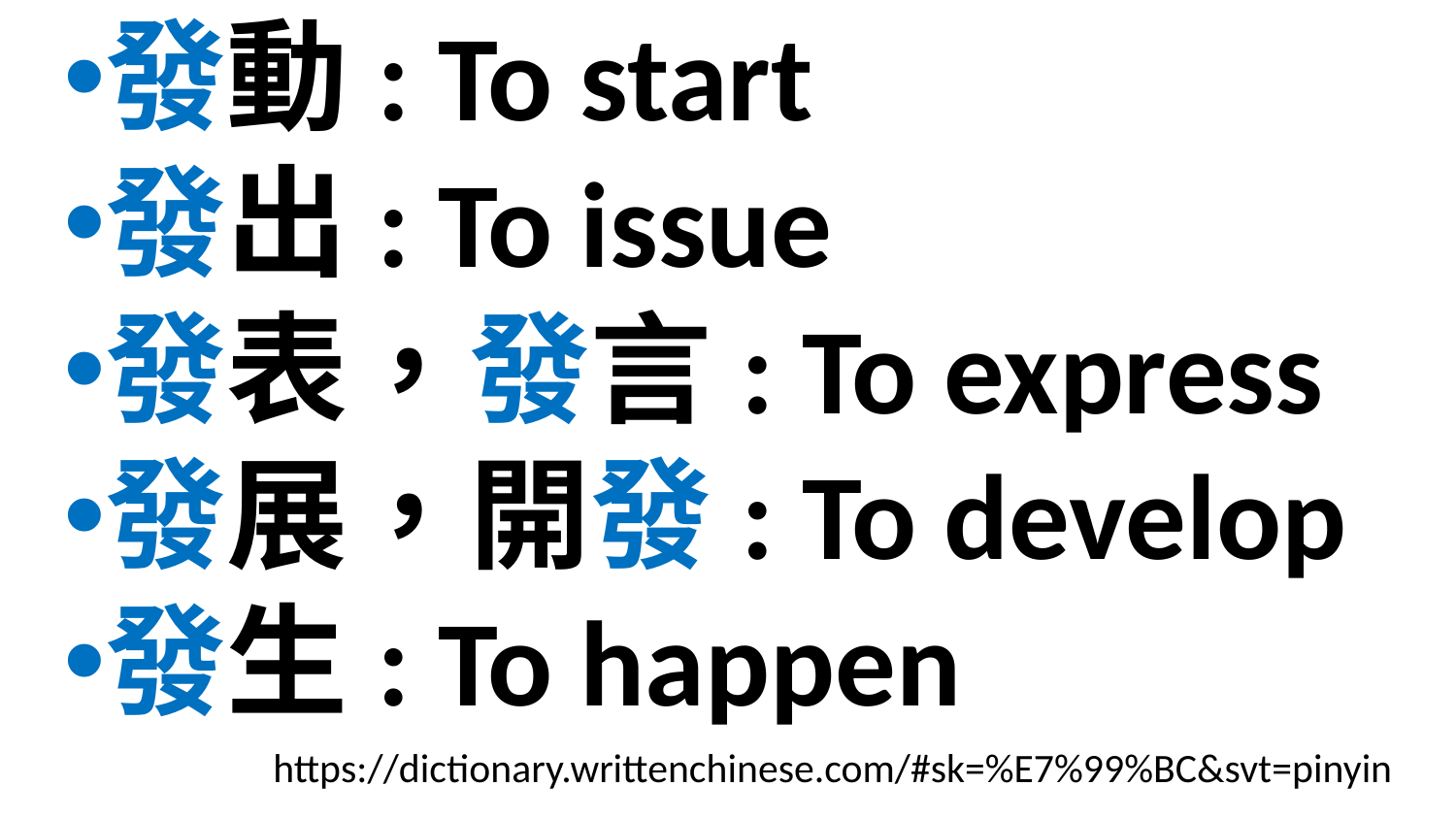

發動: To start
發出: To issue
發表，發言: To express
發展，開發: To develop
發生: To happen
https://dictionary.writtenchinese.com/#sk=%E7%99%BC&svt=pinyin